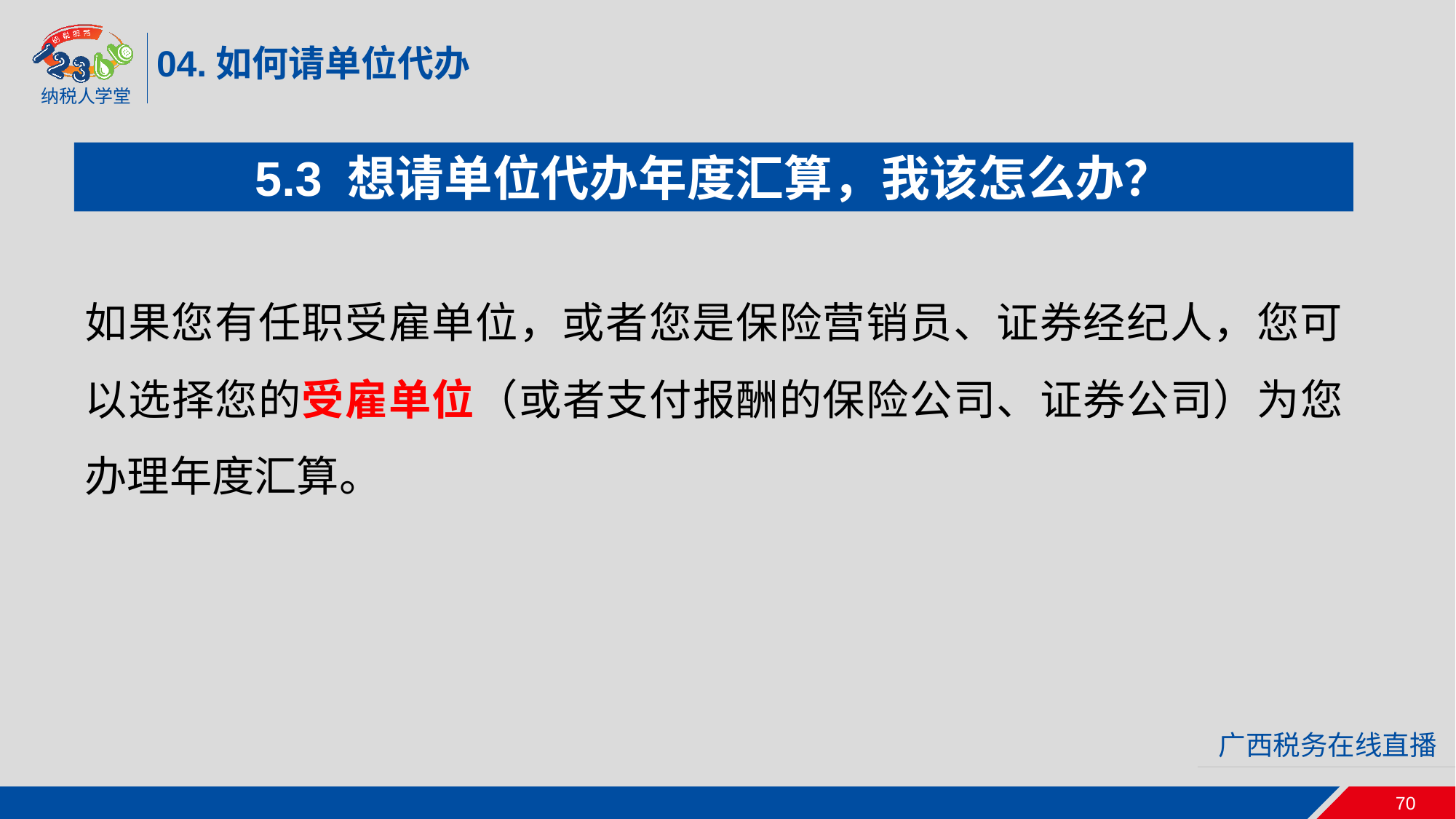

04.如何请单位代办
5.3 想请单位代办年度汇算，我该怎么办？
如果您有任职受雇单位，或者您是保险营销员、证券经纪人，您可以选择您的受雇单位（或者支付报酬的保险公司、证券公司）为您办理年度汇算。